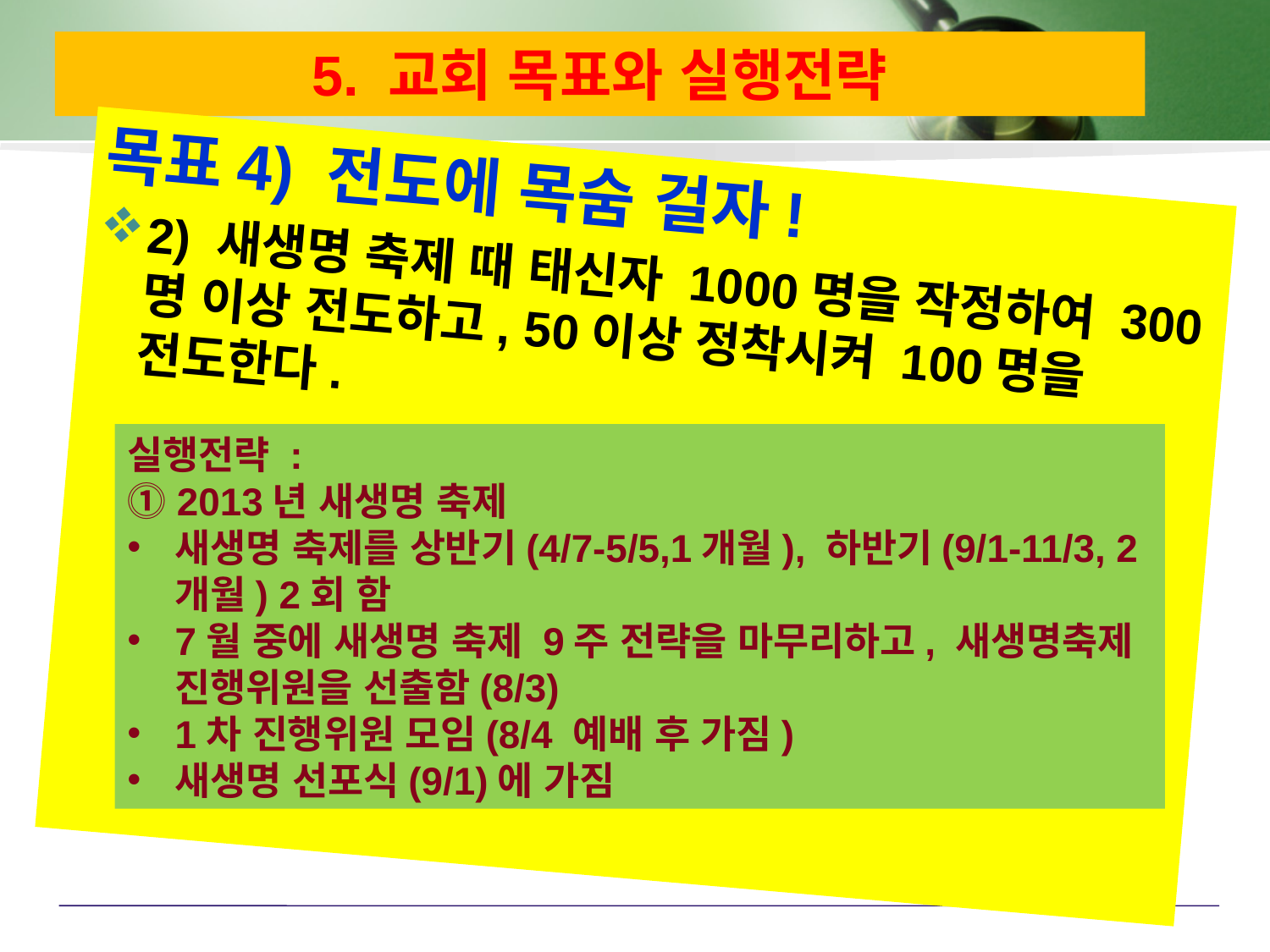

# 5. 교회 목표와 실행전략
목표4) 전도에 목숨 걸자!
2) 새생명 축제 때 태신자 1000명을 작정하여 300명 이상 전도하고, 50이상 정착시켜 100명을 전도한다.

실행전략 :
⓵ 2013년 새생명 축제
새생명 축제를 상반기(4/7-5/5,1개월), 하반기(9/1-11/3, 2개월) 2회 함
7월 중에 새생명 축제 9주 전략을 마무리하고, 새생명축제 진행위원을 선출함(8/3)
1차 진행위원 모임(8/4 예배 후 가짐)
새생명 선포식(9/1)에 가짐